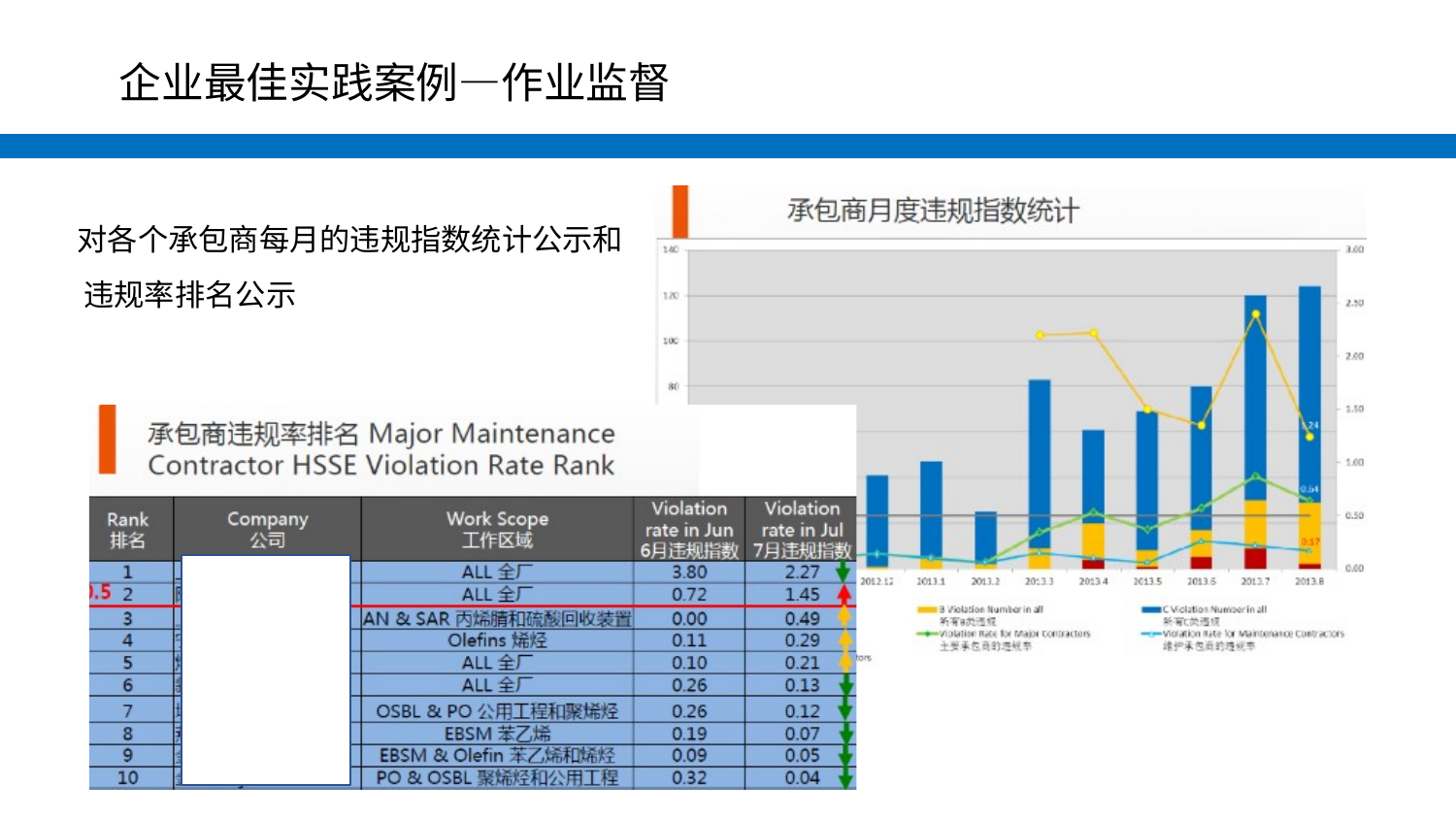

#
企业最佳实践案例—作业监督

对各个承包商每月的违规指数统计公示和  违规率排名公示